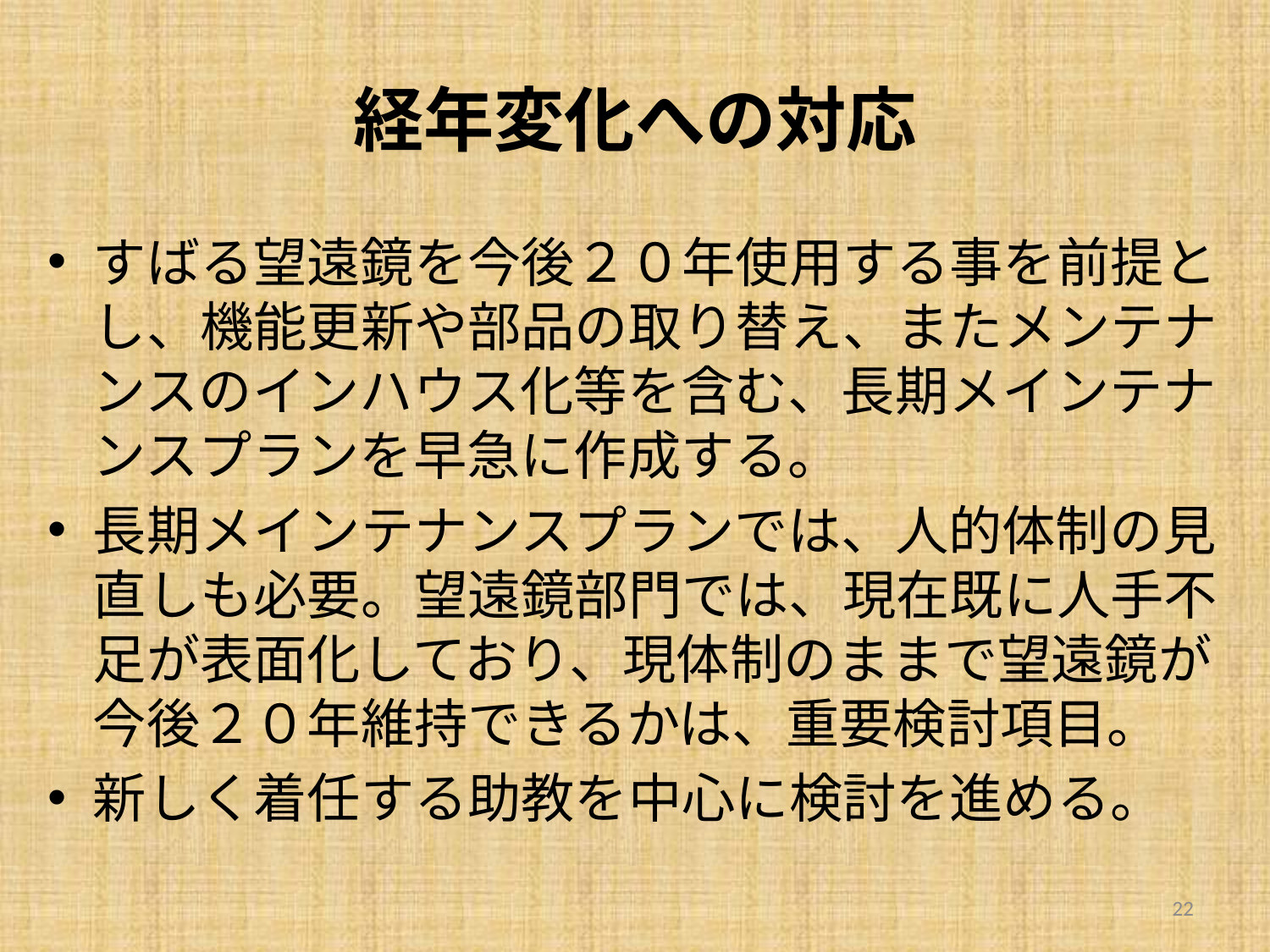

# 経年変化への対応
すばる望遠鏡を今後２０年使用する事を前提とし、機能更新や部品の取り替え、またメンテナンスのインハウス化等を含む、長期メインテナンスプランを早急に作成する。
長期メインテナンスプランでは、人的体制の見直しも必要。望遠鏡部門では、現在既に人手不足が表面化しており、現体制のままで望遠鏡が今後２０年維持できるかは、重要検討項目。
新しく着任する助教を中心に検討を進める。

22